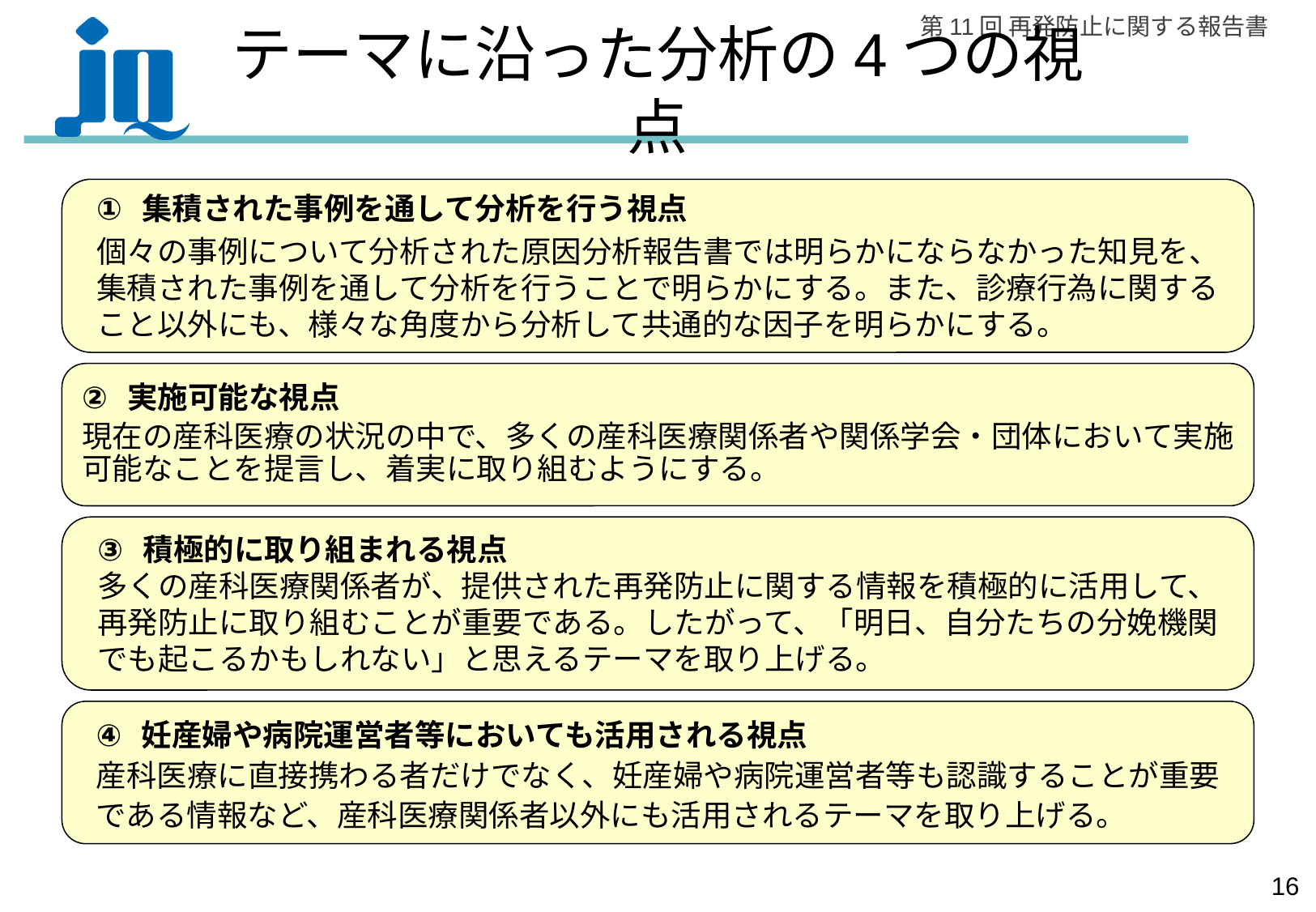

# テーマに沿った分析の4つの視点
集積された事例を通して分析を行う視点
個々の事例について分析された原因分析報告書では明らかにならなかった知見を、集積された事例を通して分析を行うことで明らかにする。また、診療行為に関すること以外にも、様々な角度から分析して共通的な因子を明らかにする。
実施可能な視点
現在の産科医療の状況の中で、多くの産科医療関係者や関係学会・団体において実施可能なことを提言し、着実に取り組むようにする。
積極的に取り組まれる視点
多くの産科医療関係者が、提供された再発防止に関する情報を積極的に活用して、再発防止に取り組むことが重要である。したがって、「明日、自分たちの分娩機関でも起こるかもしれない」と思えるテーマを取り上げる。
妊産婦や病院運営者等においても活用される視点
産科医療に直接携わる者だけでなく、妊産婦や病院運営者等も認識することが重要である情報など、産科医療関係者以外にも活用されるテーマを取り上げる。
16